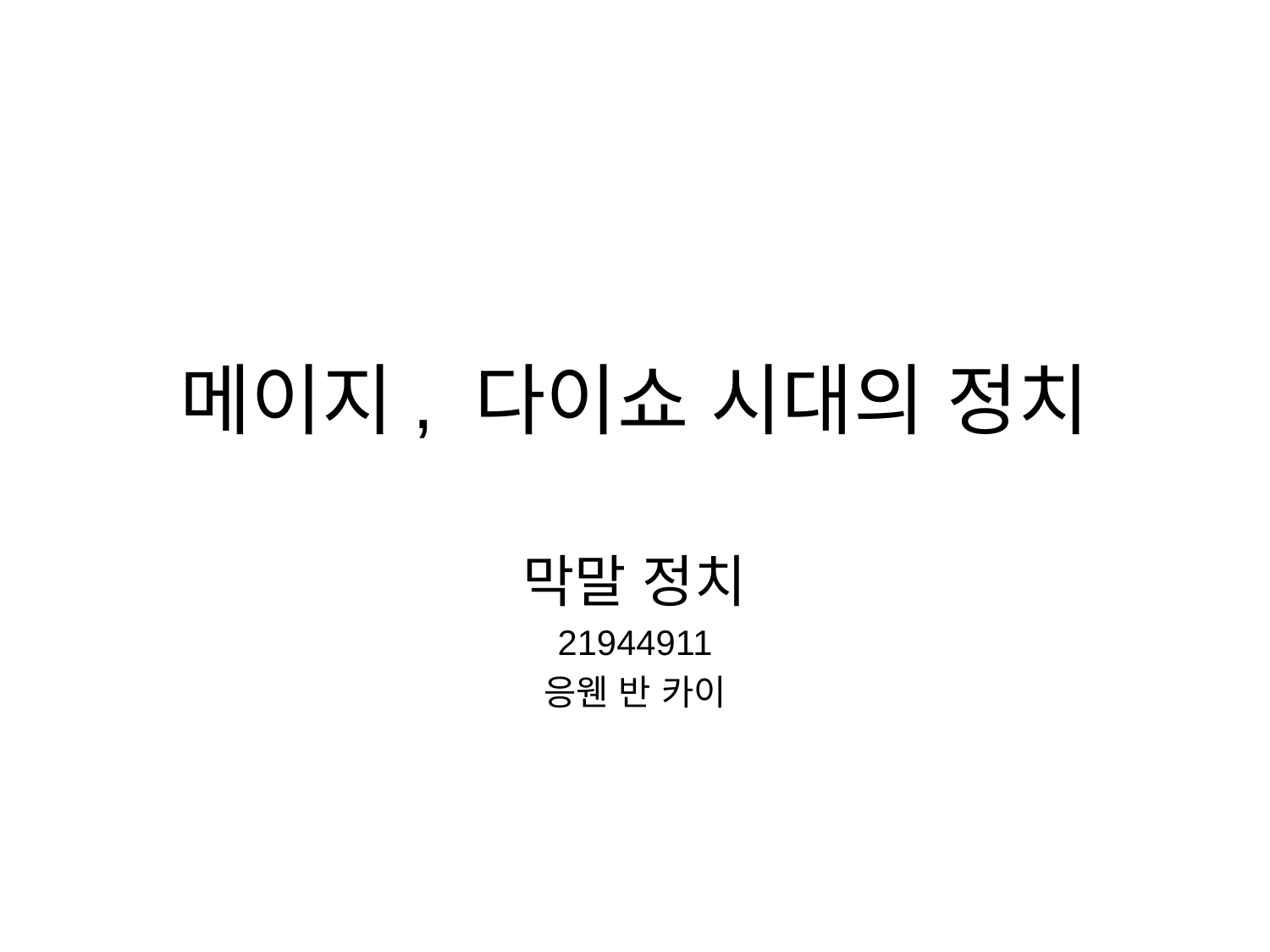

# 메이지, 다이쇼 시대의 정치
막말 정치
21944911
응웬 반 카이